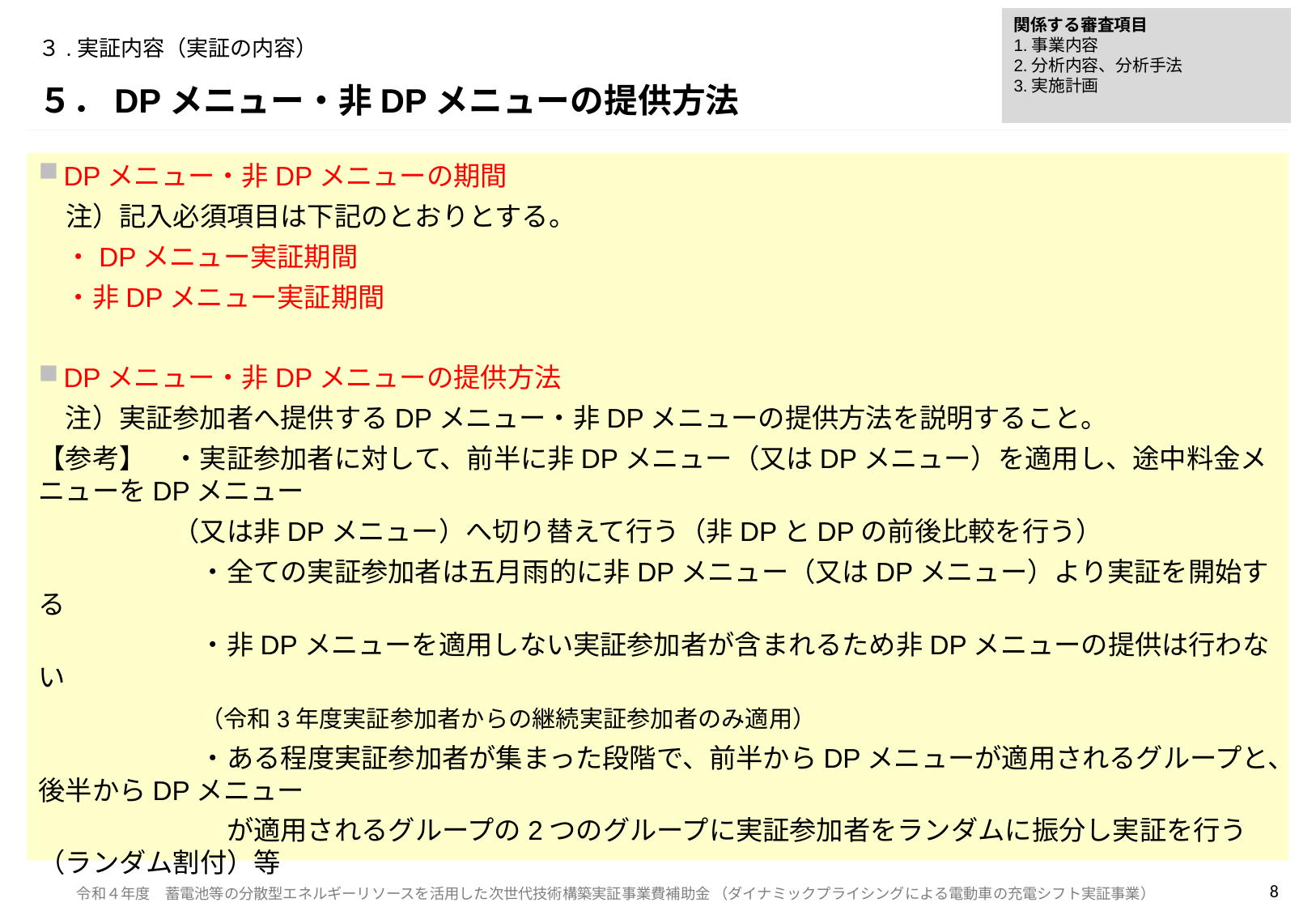

関係する審査項目
1.事業内容
2.分析内容、分析手法
3.実施計画

# ３.実証内容（実証の内容）
５．DPメニュー・非DPメニューの提供方法

DPメニュー・非DPメニューの期間
　注）記入必須項目は下記のとおりとする。
　・DPメニュー実証期間
　・非DPメニュー実証期間

DPメニュー・非DPメニューの提供方法
　注）実証参加者へ提供するDPメニュー・非DPメニューの提供方法を説明すること。
【参考】　・実証参加者に対して、前半に非DPメニュー（又はDPメニュー）を適用し、途中料金メニューをDPメニュー
　　　　　（又は非DPメニュー）へ切り替えて行う（非DPとDPの前後比較を行う）
　　　　　　・全ての実証参加者は五月雨的に非DPメニュー（又はDPメニュー）より実証を開始する
　　　　　　・非DPメニューを適用しない実証参加者が含まれるため非DPメニューの提供は行わない
　　　　　　（令和3年度実証参加者からの継続実証参加者のみ適用）
　　　　　　・ある程度実証参加者が集まった段階で、前半からDPメニューが適用されるグループと、後半からDPメニュー
　　　　　　　が適用されるグループの2つのグループに実証参加者をランダムに振分し実証を行う（ランダム割付）等

充電シフト実証参加者へのアンケート取得方法
　注）実証参加者のアンケート取得方法を詳細に説明すること。